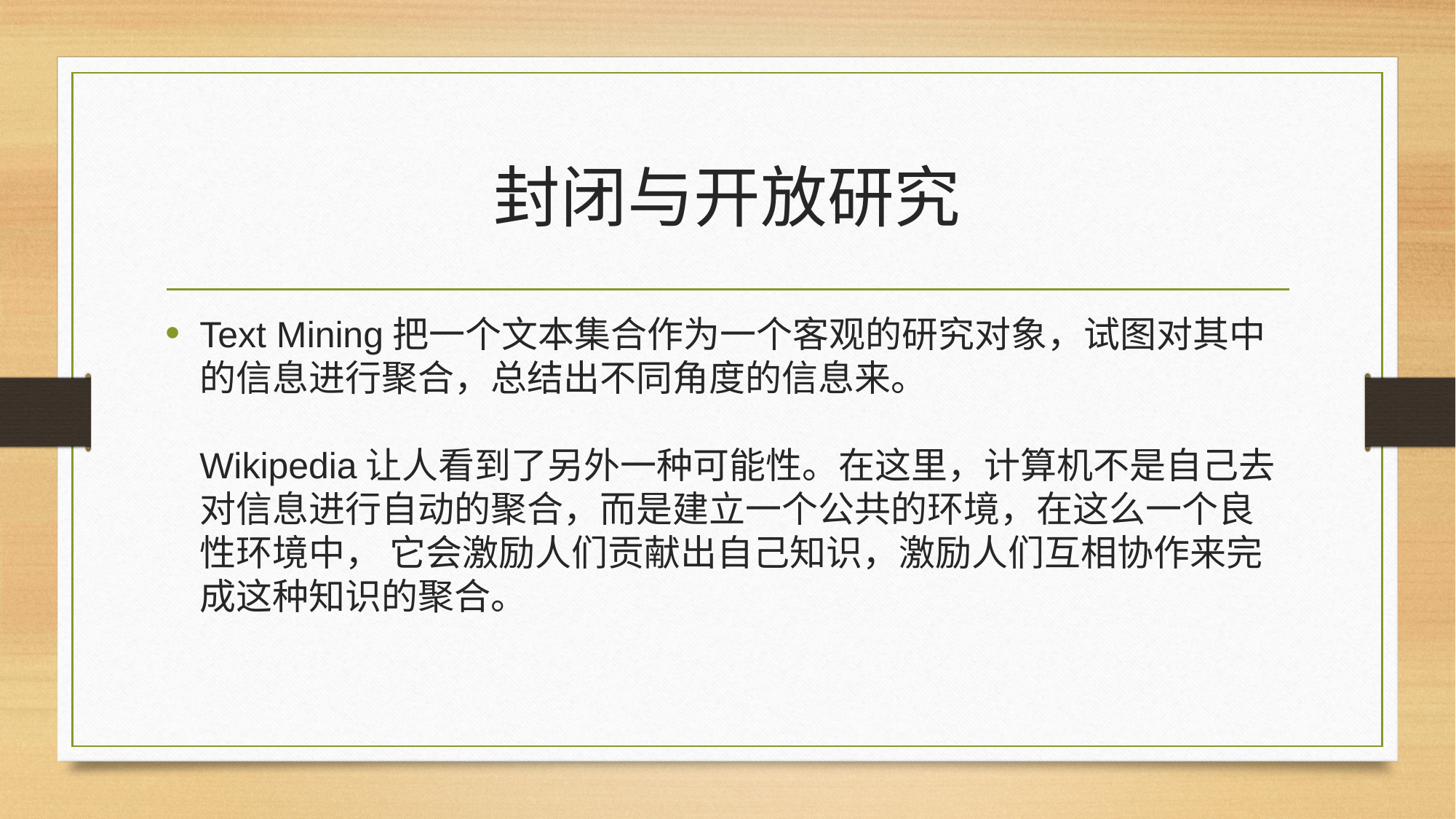

# 封闭与开放研究
Text Mining把一个文本集合作为一个客观的研究对象，试图对其中的信息进行聚合，总结出不同角度的信息来。
　　 
Wikipedia让人看到了另外一种可能性。在这里，计算机不是自己去对信息进行自动的聚合，而是建立一个公共的环境，在这么一个良性环境中， 它会激励人们贡献出自己知识，激励人们互相协作来完成这种知识的聚合。